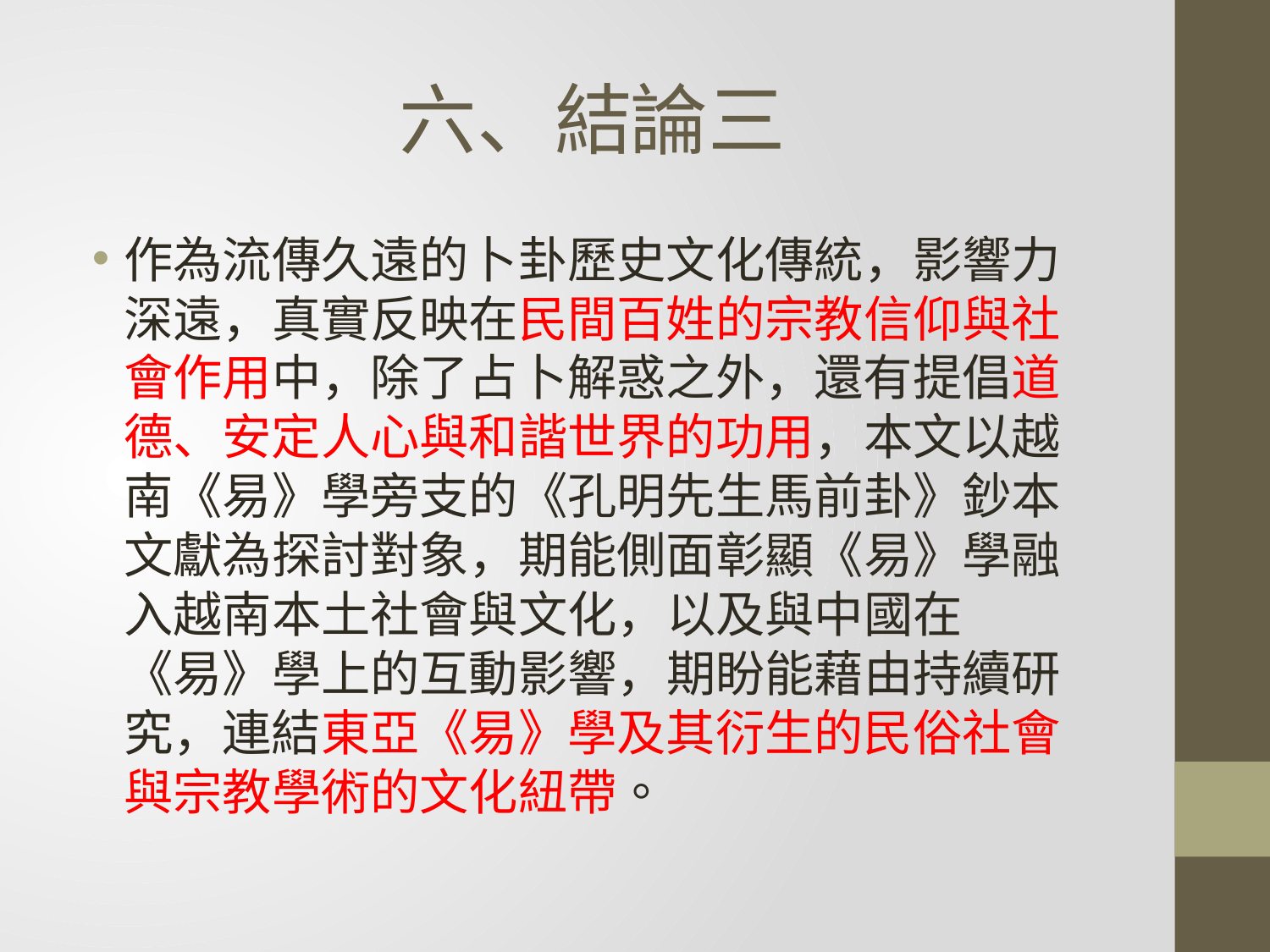

# 六、結論三
作為流傳久遠的卜卦歷史文化傳統，影響力深遠，真實反映在民間百姓的宗教信仰與社會作用中，除了占卜解惑之外，還有提倡道德、安定人心與和諧世界的功用，本文以越南《易》學旁支的《孔明先生馬前卦》鈔本文獻為探討對象，期能側面彰顯《易》學融入越南本土社會與文化，以及與中國在《易》學上的互動影響，期盼能藉由持續研究，連結東亞《易》學及其衍生的民俗社會與宗教學術的文化紐帶。